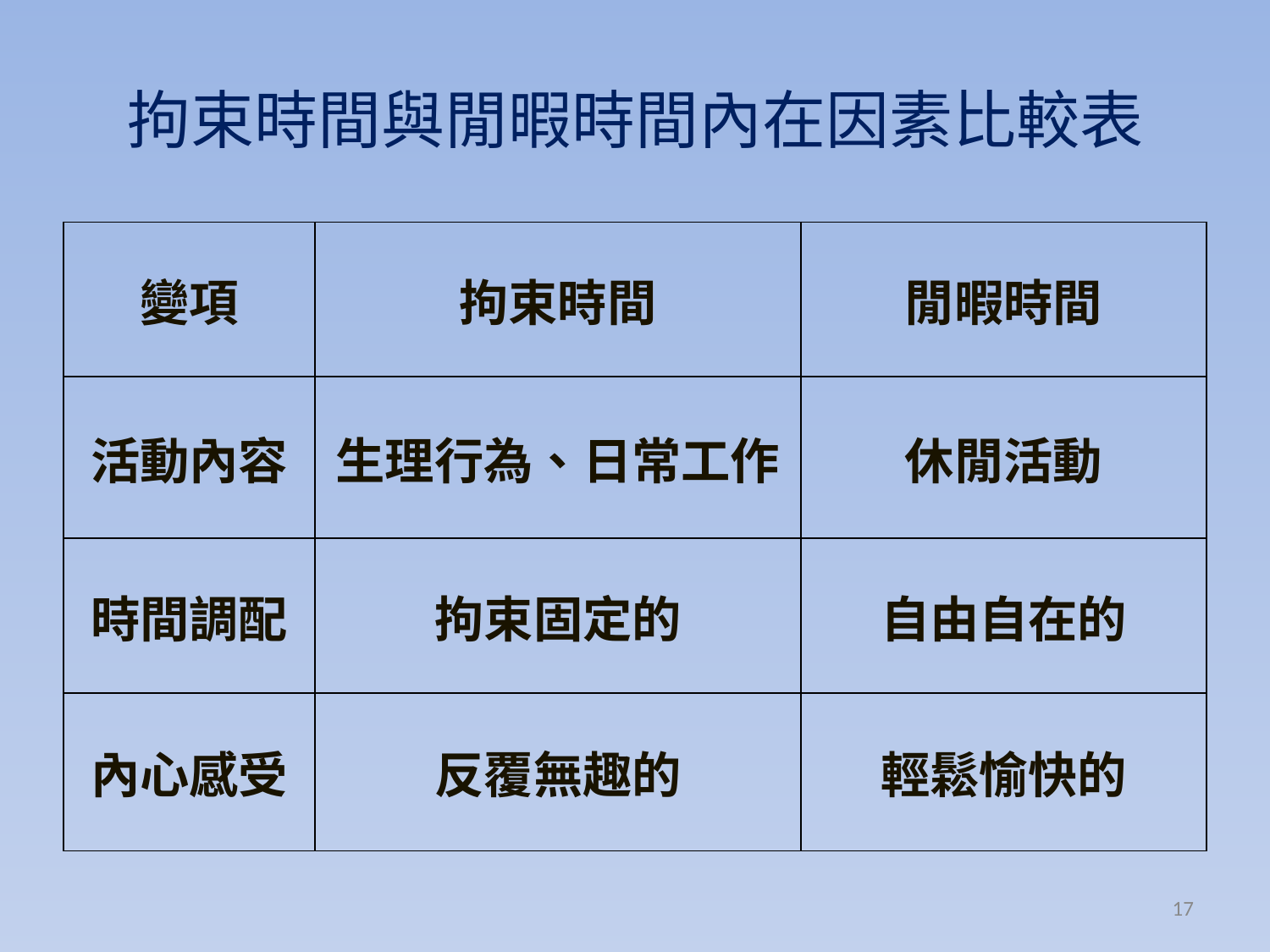

# 拘束時間與閒暇時間內在因素比較表
| 變項 | 拘束時間 | 閒暇時間 |
| --- | --- | --- |
| 活動內容 | 生理行為、日常工作 | 休閒活動 |
| 時間調配 | 拘束固定的 | 自由自在的 |
| 內心感受 | 反覆無趣的 | 輕鬆愉快的 |
17